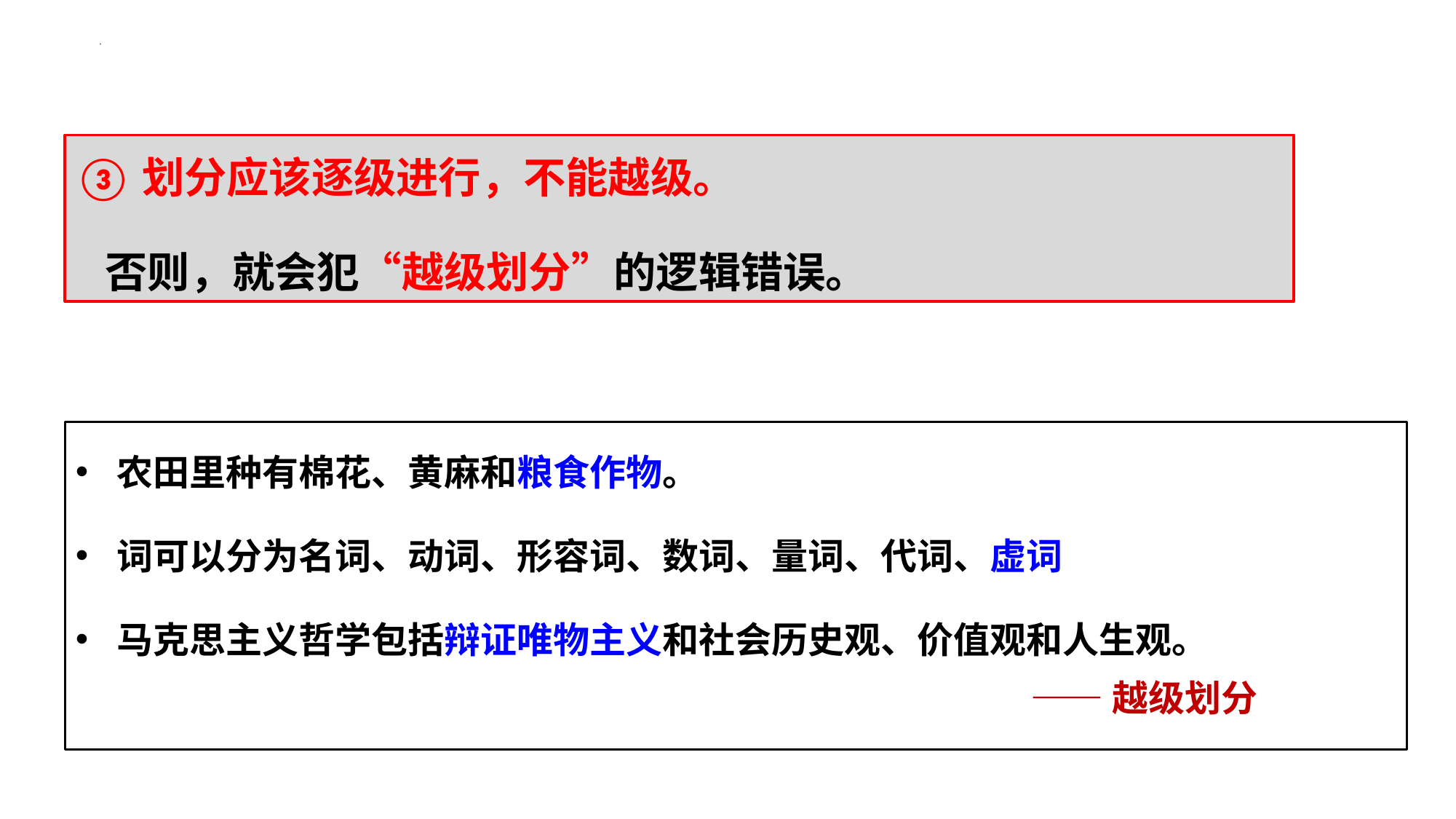

2、
明确外延的方法
③划分应该逐级进行，不能越级。
  否则，就会犯“越级划分”的逻辑错误。
农田里种有棉花、黄麻和粮食作物。
词可以分为名词、动词、形容词、数词、量词、代词、虚词
马克思主义哲学包括辩证唯物主义和社会历史观、价值观和人生观。

——越级划分